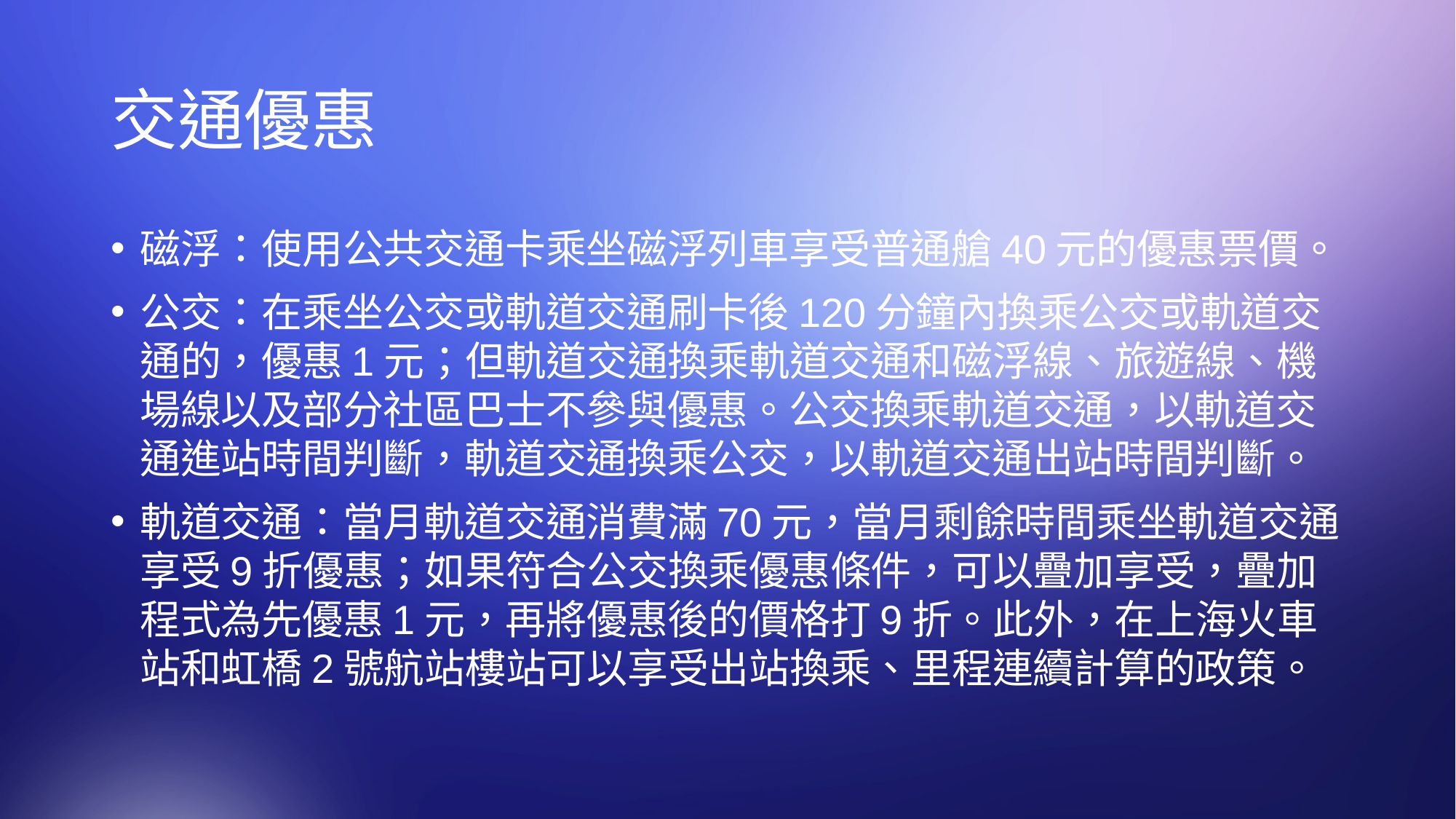

# 交通優惠
磁浮：使用公共交通卡乘坐磁浮列車享受普通艙40元的優惠票價。
公交：在乘坐公交或軌道交通刷卡後120分鐘內換乘公交或軌道交通的，優惠1元；但軌道交通換乘軌道交通和磁浮線、旅遊線、機場線以及部分社區巴士不參與優惠。公交換乘軌道交通，以軌道交通進站時間判斷，軌道交通換乘公交，以軌道交通出站時間判斷。
軌道交通：當月軌道交通消費滿70元，當月剩餘時間乘坐軌道交通享受9折優惠；如果符合公交換乘優惠條件，可以疊加享受，疊加程式為先優惠1元，再將優惠後的價格打9折。此外，在上海火車站和虹橋2號航站樓站可以享受出站換乘、里程連續計算的政策。